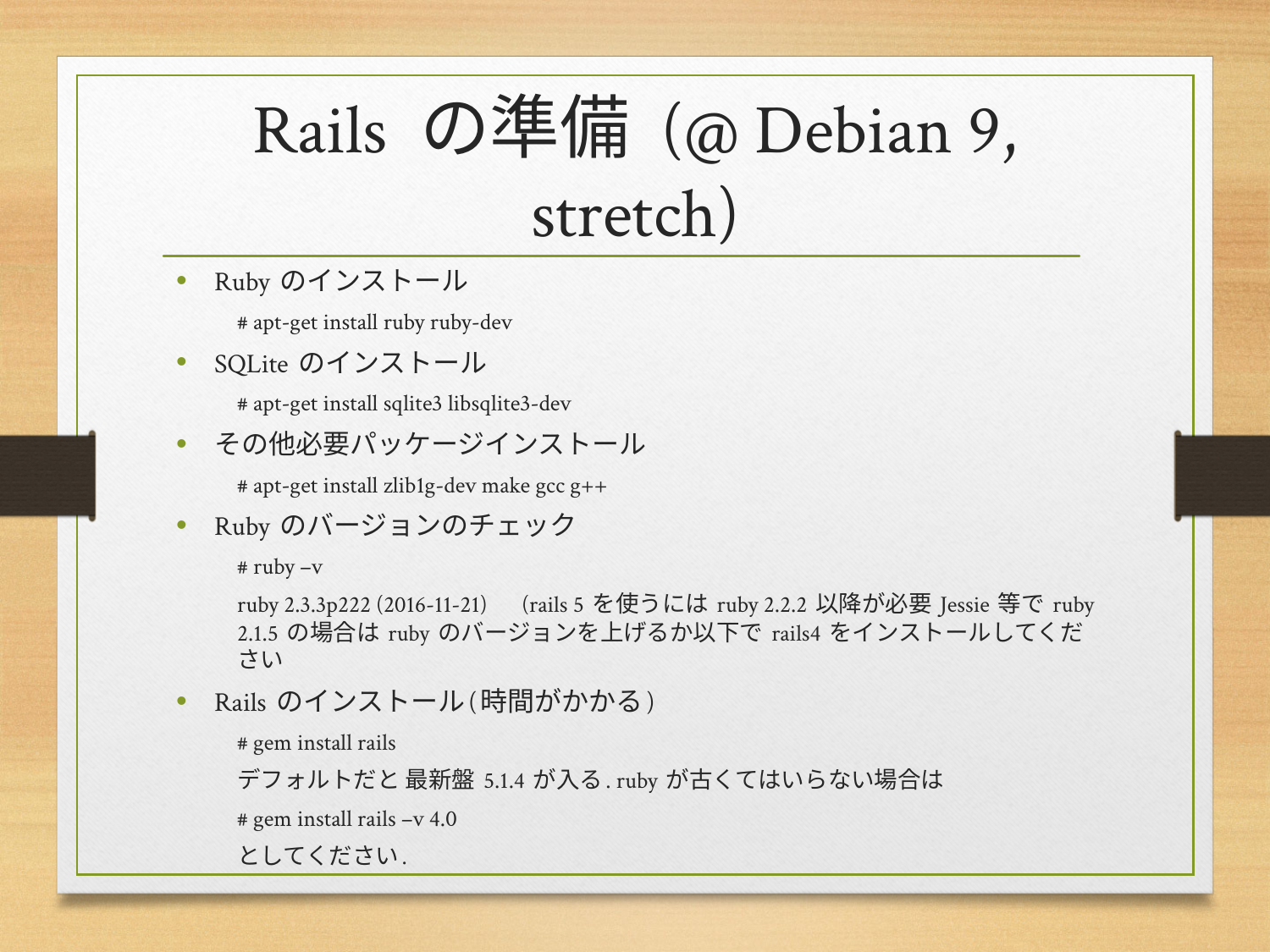

# Rails の準備 (@ Debian 9, stretch)
Ruby のインストール
# apt-get install ruby ruby-dev
SQLite のインストール
# apt-get install sqlite3 libsqlite3-dev
その他必要パッケージインストール
# apt-get install zlib1g-dev make gcc g++
Ruby のバージョンのチェック
# ruby –v
ruby 2.3.3p222 (2016-11-21) 　(rails 5 を使うには ruby 2.2.2 以降が必要 Jessie 等で ruby 2.1.5 の場合は ruby のバージョンを上げるか以下で rails4 をインストールしてください
Rails のインストール(時間がかかる)
# gem install rails
	デフォルトだと 最新盤 5.1.4 が入る. ruby が古くてはいらない場合は
	# gem install rails –v 4.0
	としてください.